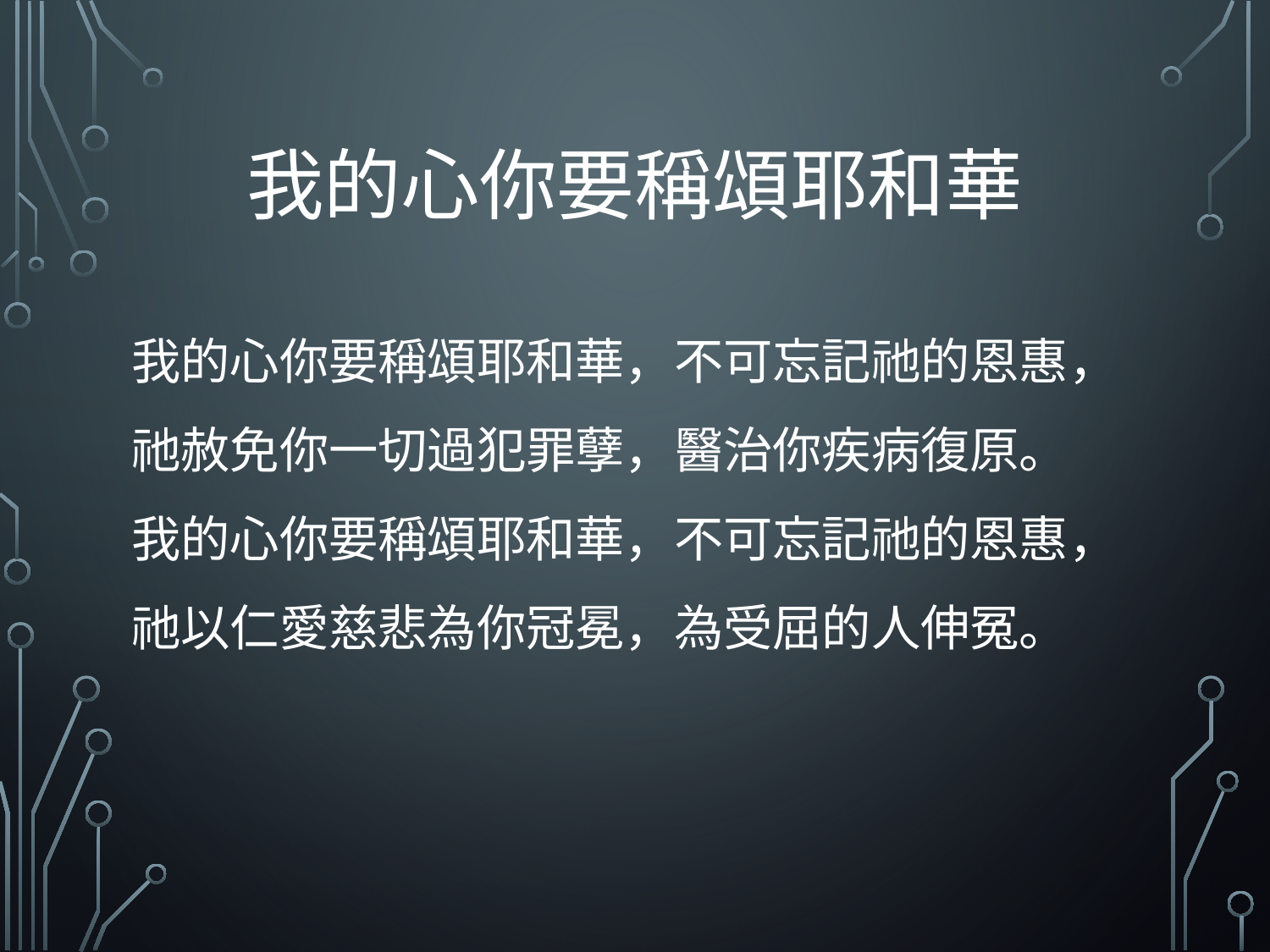

# 我的心你要稱頌耶和華
我的心你要稱頌耶和華，不可忘記祂的恩惠，
祂赦免你一切過犯罪孽，醫治你疾病復原。
我的心你要稱頌耶和華，不可忘記祂的恩惠，
祂以仁愛慈悲為你冠冕，為受屈的人伸冤。